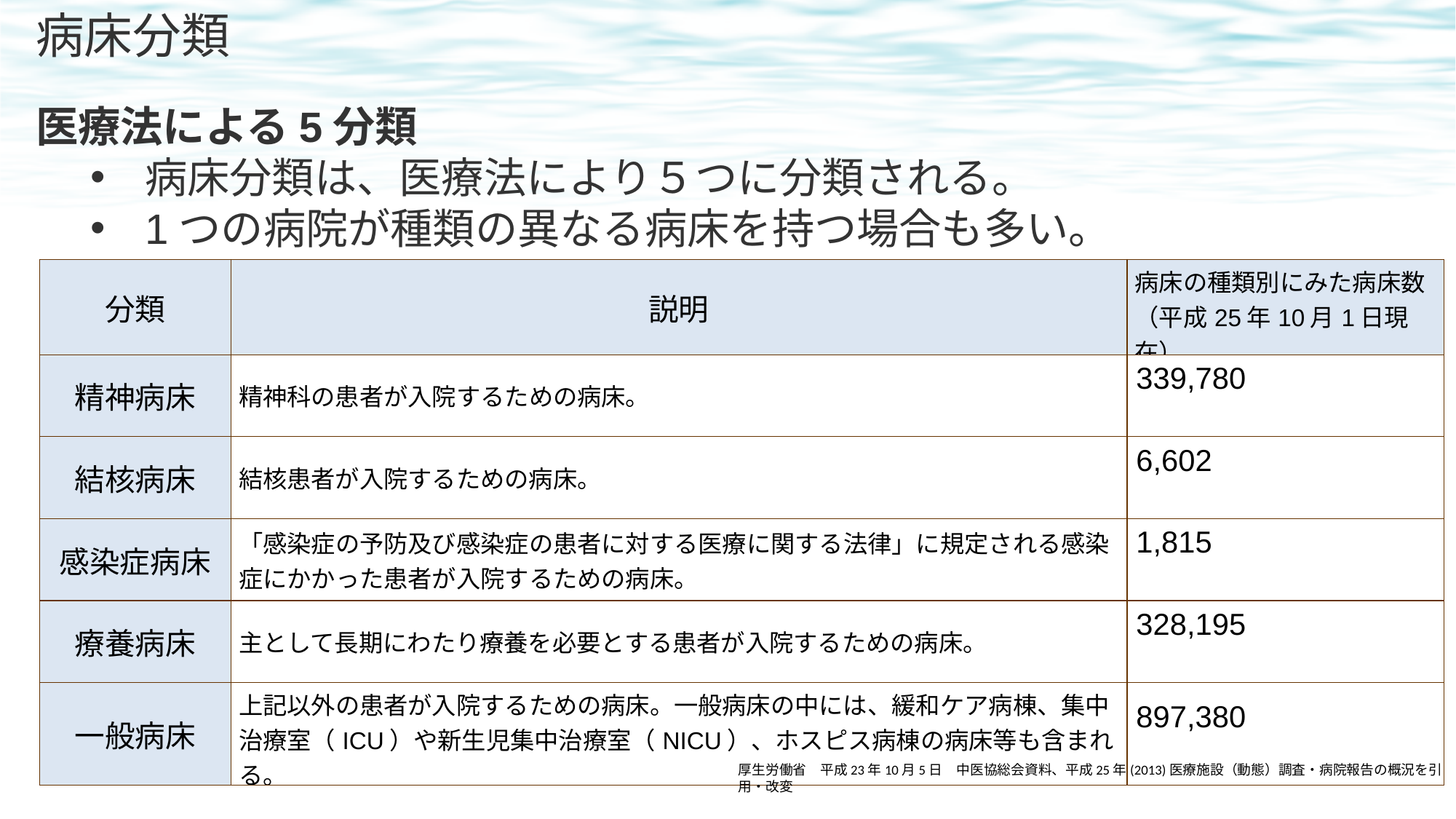

病床分類

医療法による5分類
病床分類は、医療法により５つに分類される。
1つの病院が種類の異なる病床を持つ場合も多い。
| 分類 | 説明 | 病床の種類別にみた病床数 （平成25年10月1日現在） |
| --- | --- | --- |
| 精神病床 | 精神科の患者が入院するための病床。 | 339,780 |
| 結核病床 | 結核患者が入院するための病床。 | 6,602 |
| 感染症病床 | 「感染症の予防及び感染症の患者に対する医療に関する法律」に規定される感染症にかかった患者が入院するための病床。 | 1,815 |
| 療養病床 | 主として長期にわたり療養を必要とする患者が入院するための病床。 | 328,195 |
| 一般病床 | 上記以外の患者が入院するための病床。一般病床の中には、緩和ケア病棟、集中治療室（ICU）や新生児集中治療室（NICU）、ホスピス病棟の病床等も含まれる。 | 897,380 |
厚生労働省　平成23年10月5日　中医協総会資料、平成25年(2013)医療施設（動態）調査・病院報告の概況を引用・改変